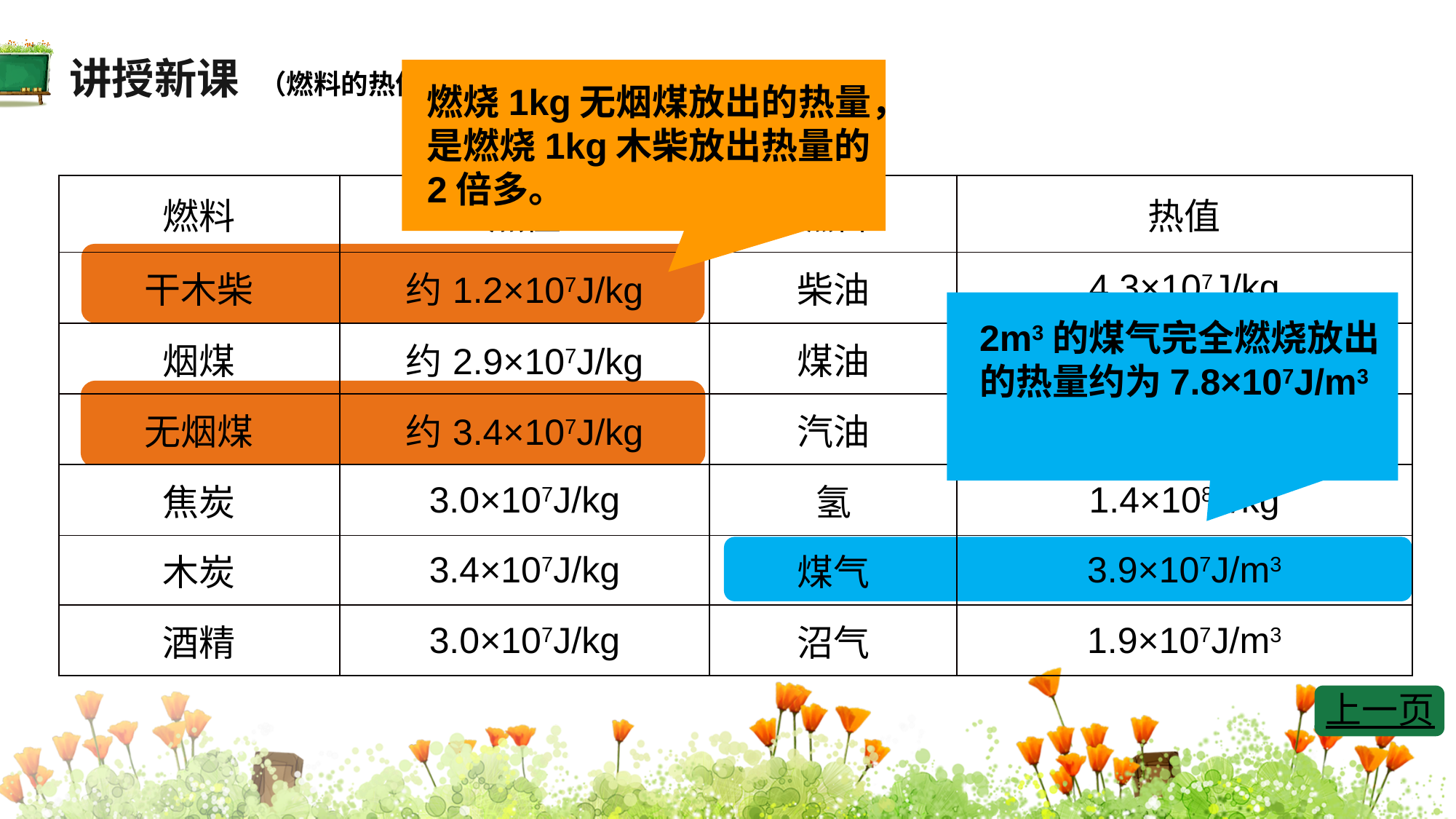

讲授新课

（燃料的热值）

燃烧1kg无烟煤放出的热量，
是燃烧1kg木柴放出热量的
2倍多。
| 燃料 | 热值 | 燃料 | 热值 |
| --- | --- | --- | --- |
| 干木柴 | 约1.2×107J/kg | 柴油 | 4.3×107J/kg |
| 烟煤 | 约2.9×107J/kg | 煤油 | 4.6×107J/kg |
| 无烟煤 | 约3.4×107J/kg | 汽油 | 4.6×107J/kg |
| 焦炭 | 3.0×107J/kg | 氢 | 1.4×108J/kg |
| 木炭 | 3.4×107J/kg | 煤气 | 3.9×107J/m3 |
| 酒精 | 3.0×107J/kg | 沼气 | 1.9×107J/m3 |

2m3的煤气完全燃烧放出的热量约为7.8×107J/m3

上一页